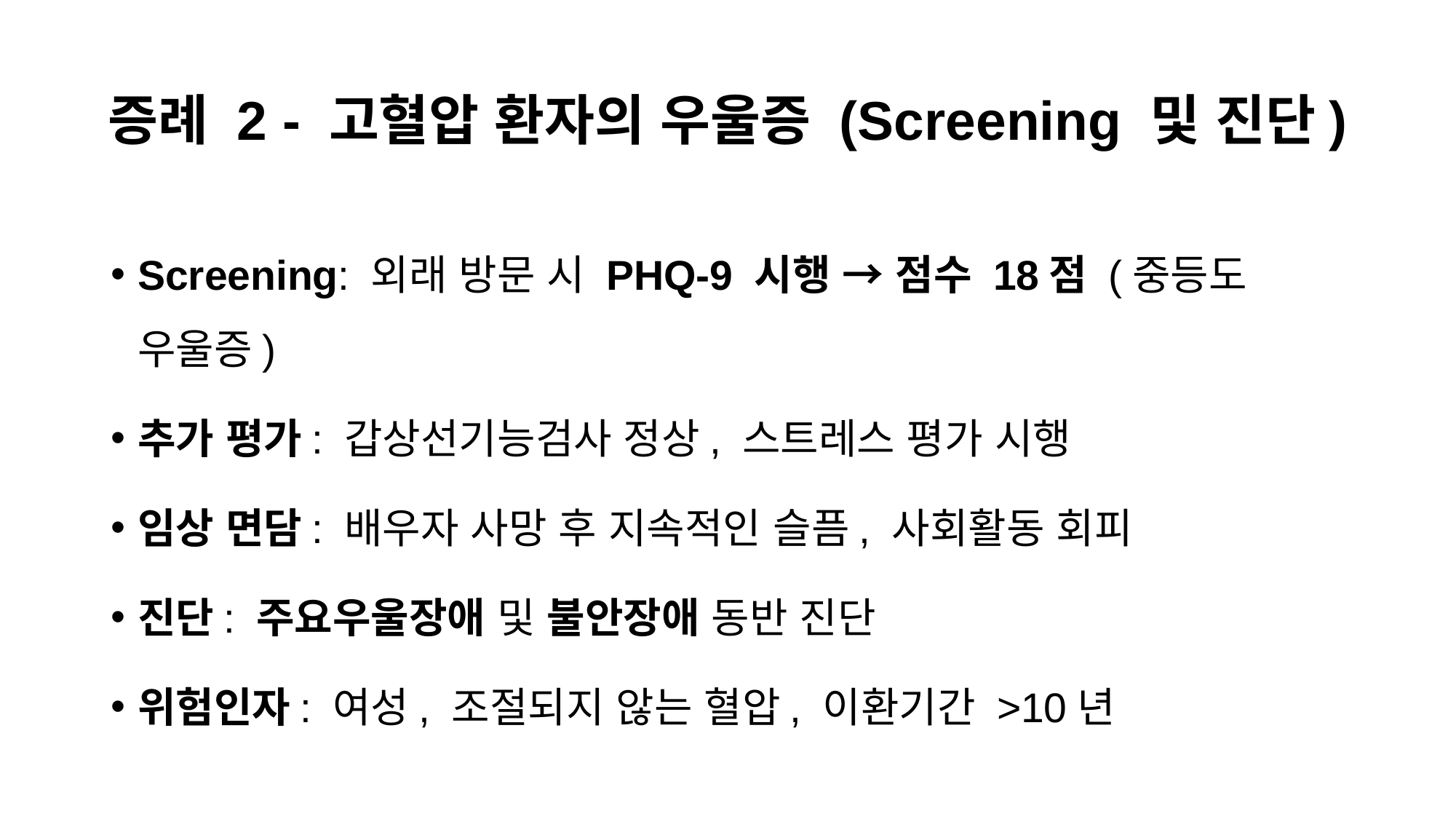

# 증례 2 - 고혈압 환자의 우울증 (Screening 및 진단)
Screening: 외래 방문 시 PHQ-9 시행 → 점수 18점 (중등도 우울증)
추가 평가: 갑상선기능검사 정상, 스트레스 평가 시행
임상 면담: 배우자 사망 후 지속적인 슬픔, 사회활동 회피
진단: 주요우울장애 및 불안장애 동반 진단
위험인자: 여성, 조절되지 않는 혈압, 이환기간 >10년